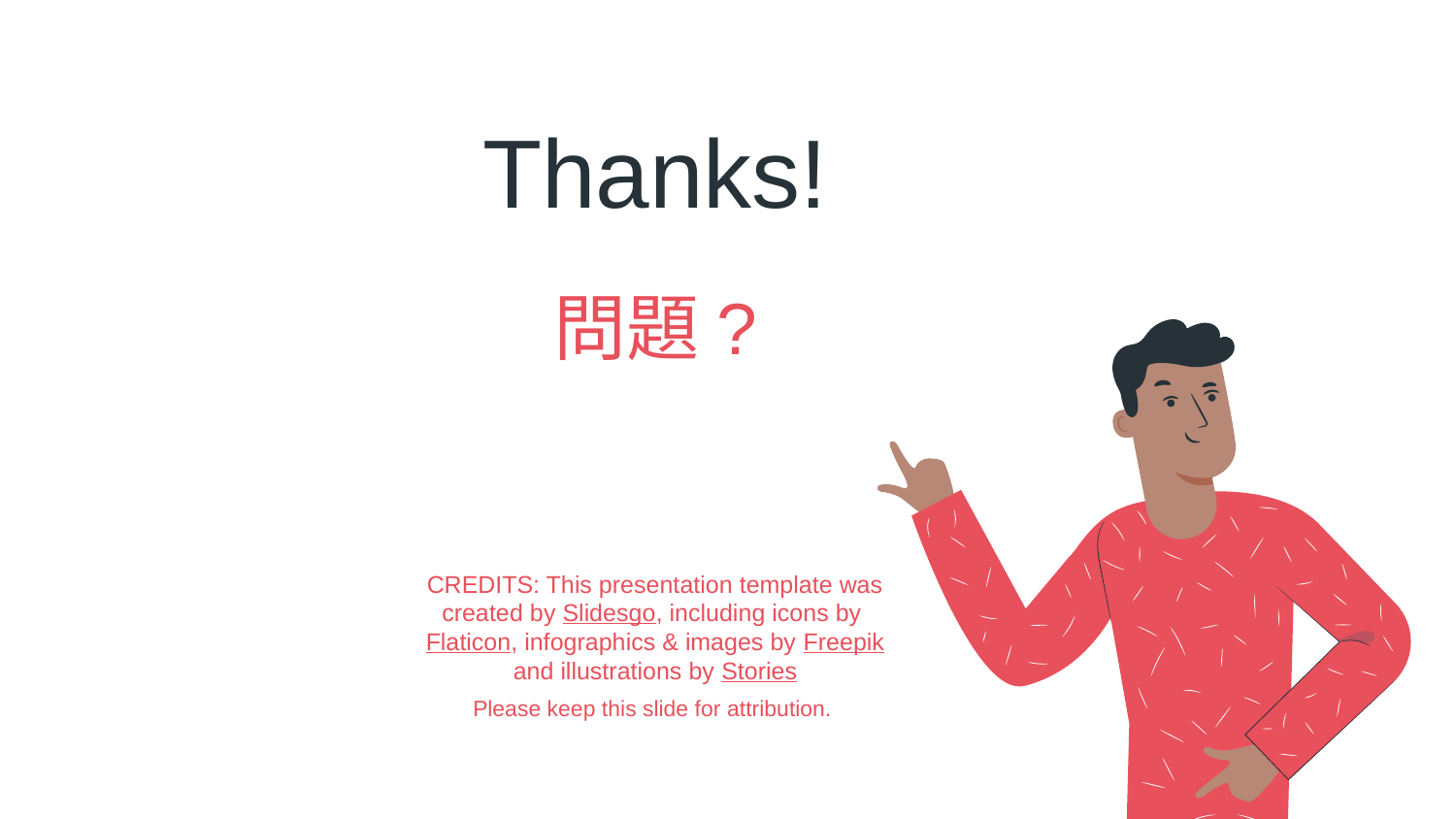

# Thanks!
問題?

Please keep this slide for attribution.